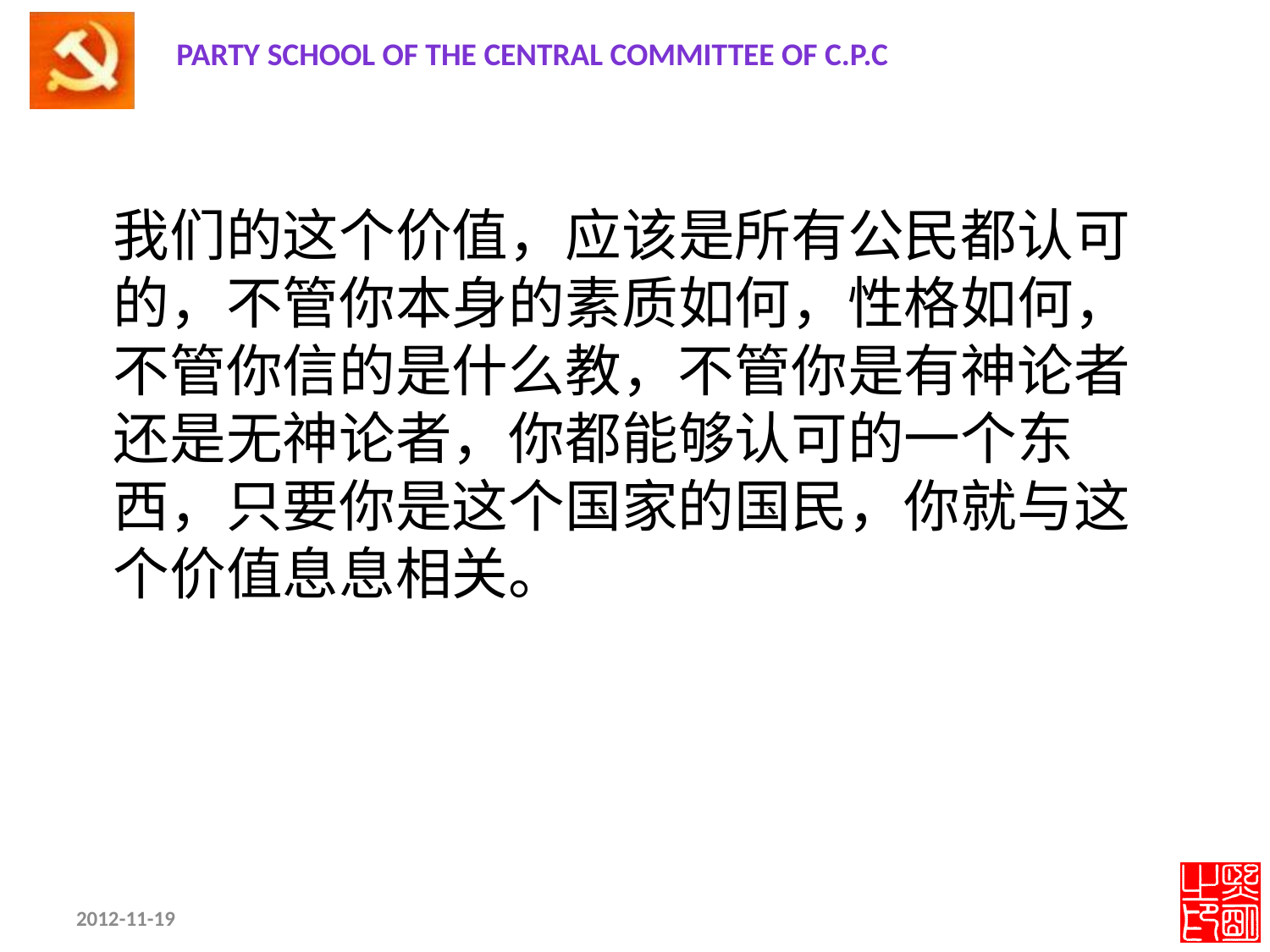

我们的这个价值，应该是所有公民都认可的，不管你本身的素质如何，性格如何，不管你信的是什么教，不管你是有神论者还是无神论者，你都能够认可的一个东西，只要你是这个国家的国民，你就与这个价值息息相关。
#
2012-11-19